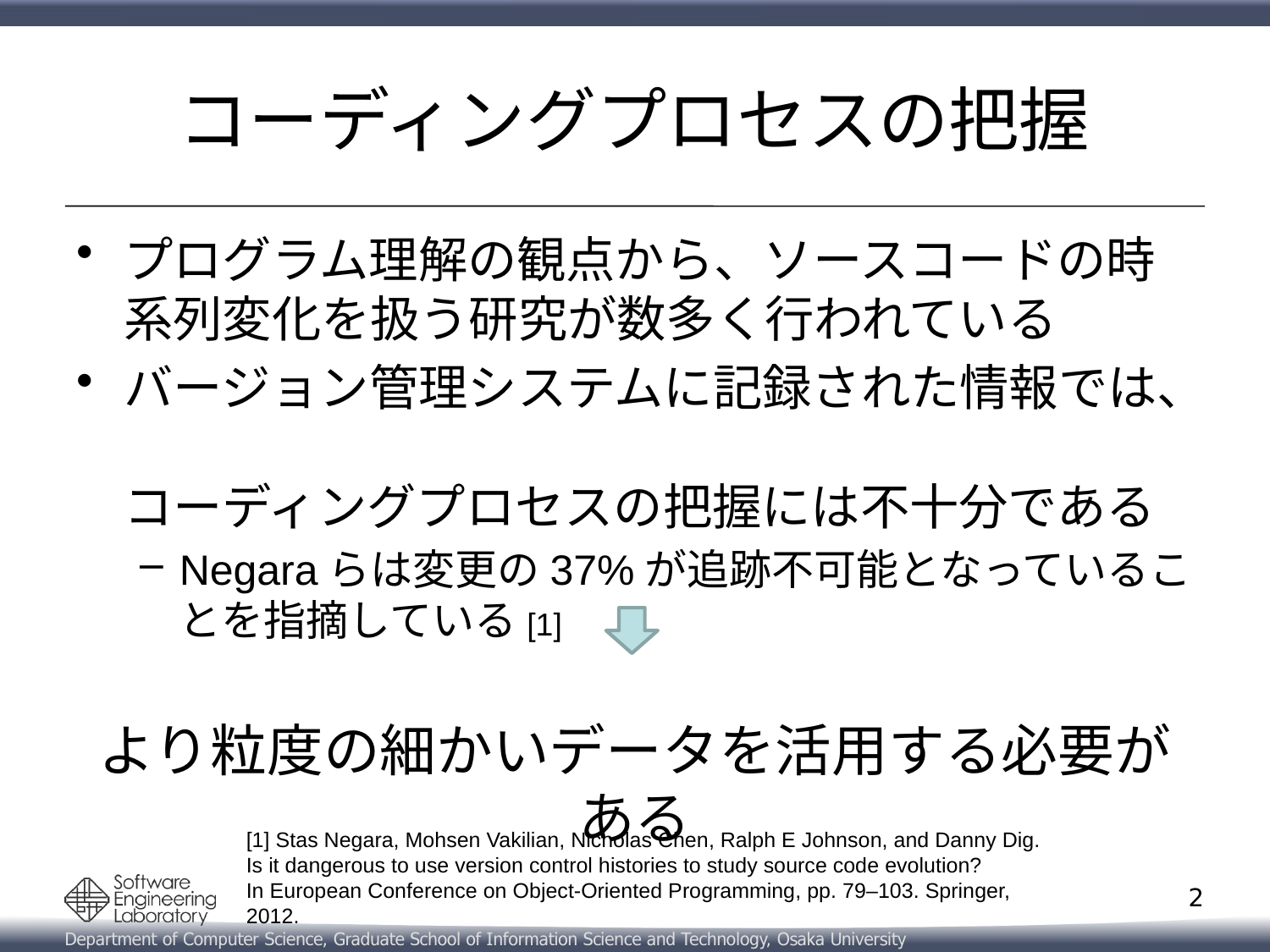

# コーディングプロセスの把握
プログラム理解の観点から、ソースコードの時系列変化を扱う研究が数多く行われている
バージョン管理システムに記録された情報では、
コーディングプロセスの把握には不十分である
Negaraらは変更の37%が追跡不可能となっていることを指摘している[1]

より粒度の細かいデータを活用する必要がある

[1] Stas Negara, Mohsen Vakilian, Nicholas Chen, Ralph E Johnson, and Danny Dig.
Is it dangerous to use version control histories to study source code evolution?
In European Conference on Object-Oriented Programming, pp. 79–103. Springer, 2012.
2